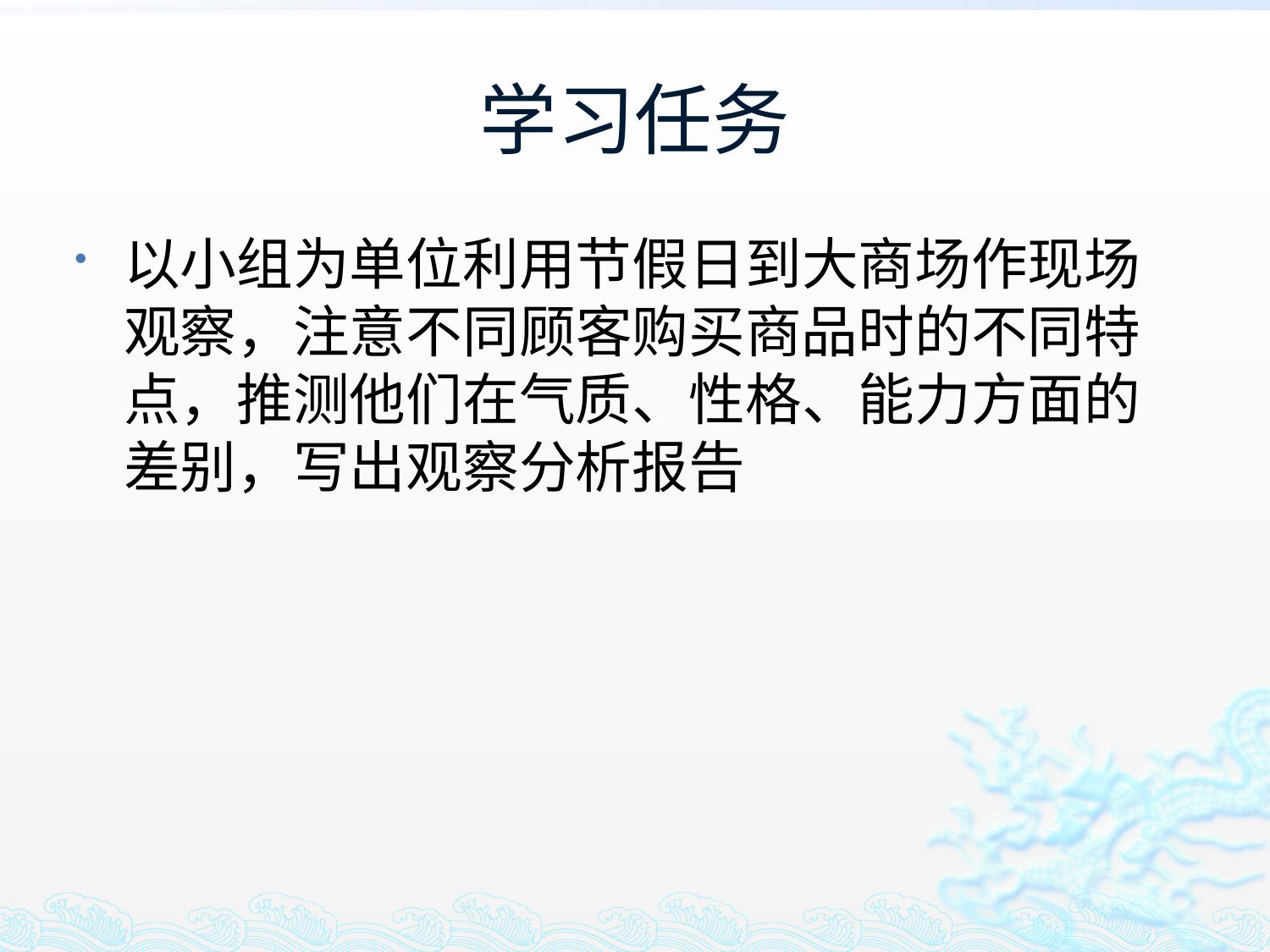

# 学习任务
以小组为单位利用节假日到大商场作现场观察，注意不同顾客购买商品时的不同特点，推测他们在气质、性格、能力方面的差别，写出观察分析报告